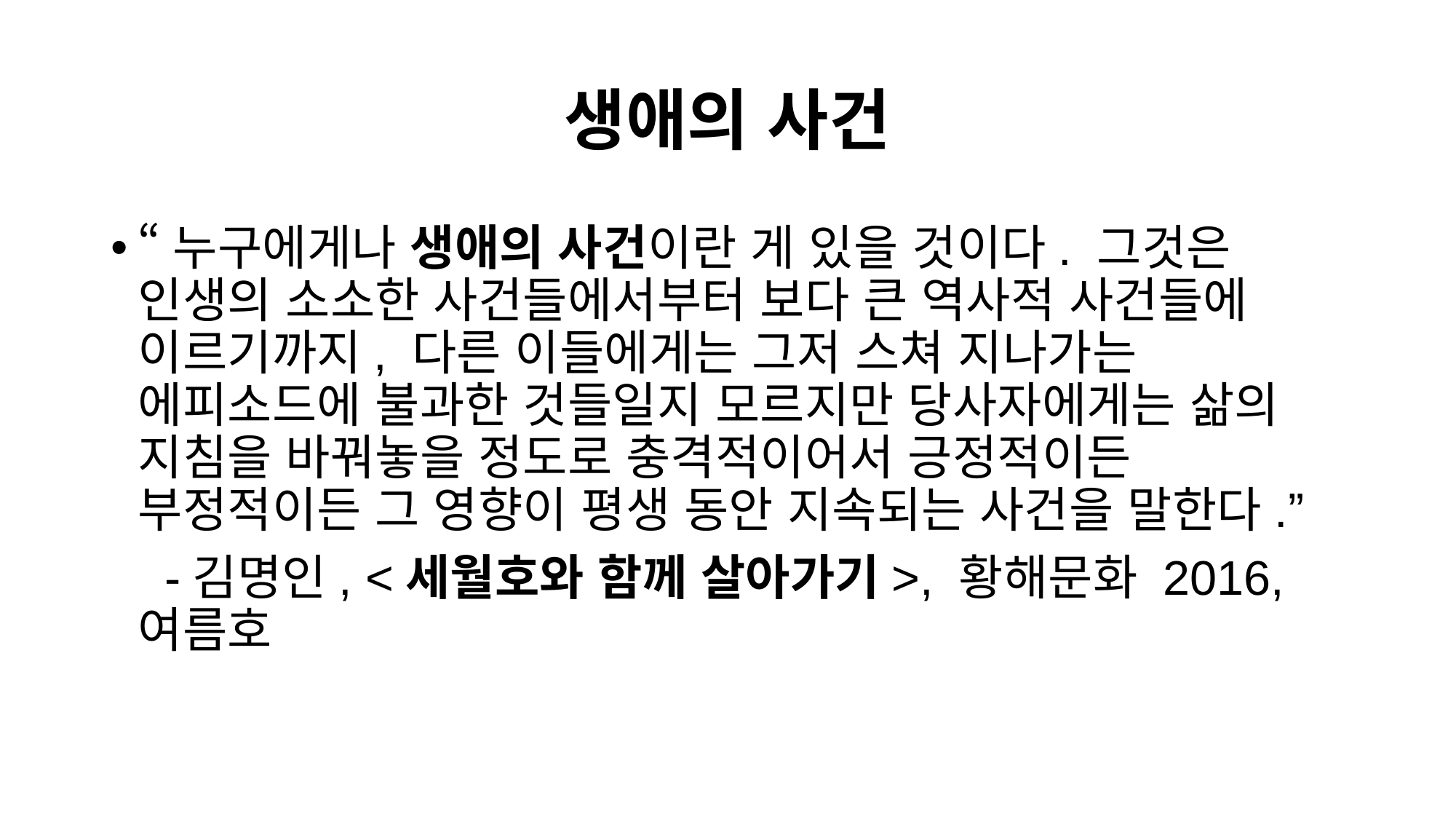

# 생애의 사건
“누구에게나 생애의 사건이란 게 있을 것이다. 그것은 인생의 소소한 사건들에서부터 보다 큰 역사적 사건들에 이르기까지, 다른 이들에게는 그저 스쳐 지나가는 에피소드에 불과한 것들일지 모르지만 당사자에게는 삶의 지침을 바꿔놓을 정도로 충격적이어서 긍정적이든 부정적이든 그 영향이 평생 동안 지속되는 사건을 말한다.”
    -김명인, <세월호와 함께 살아가기>, 황해문화 2016, 여름호